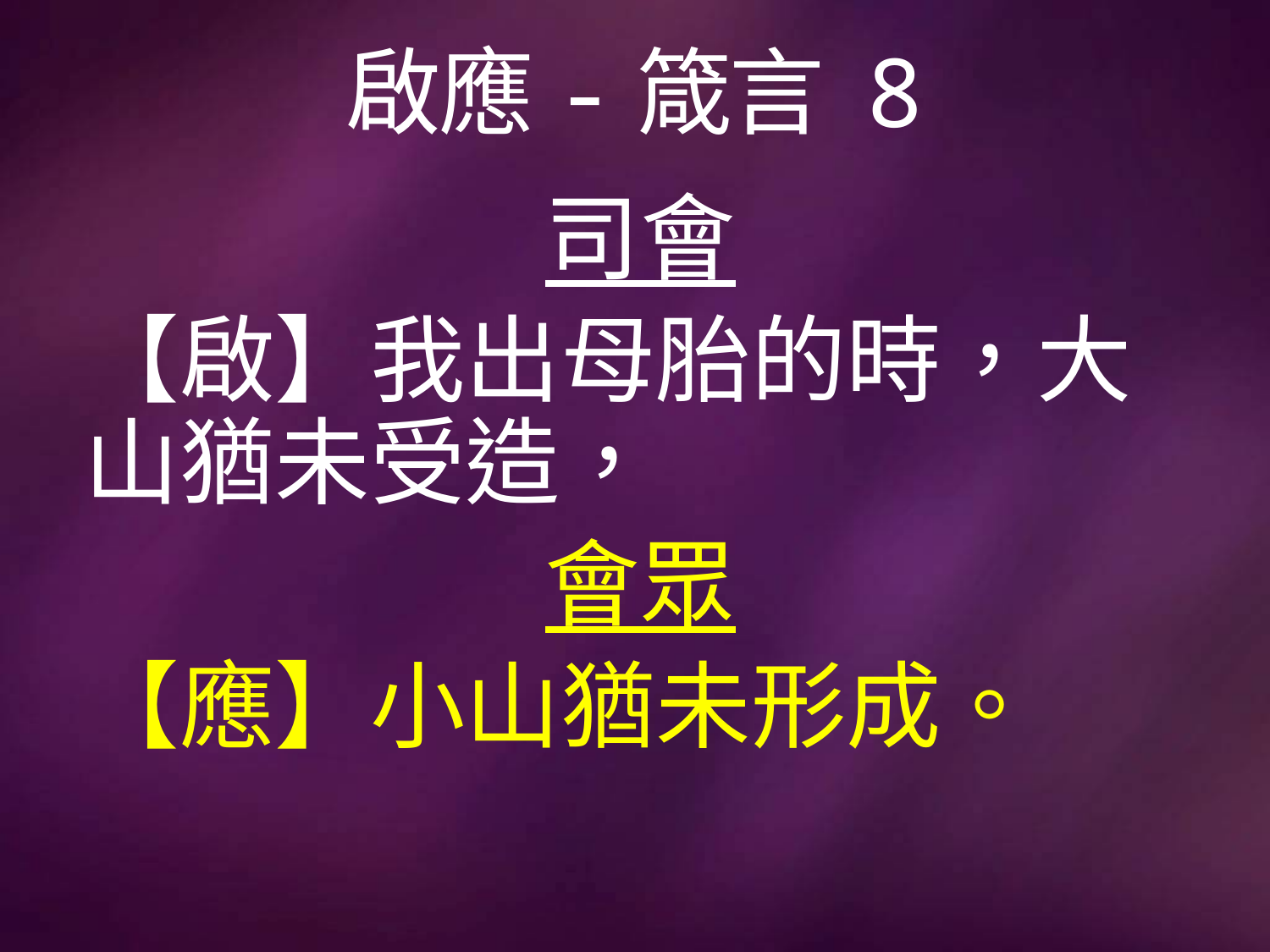

# 啟應-箴言 8
司會
【啟】我出母胎的時，大山猶未受造，
會眾
【應】小山猶未形成。